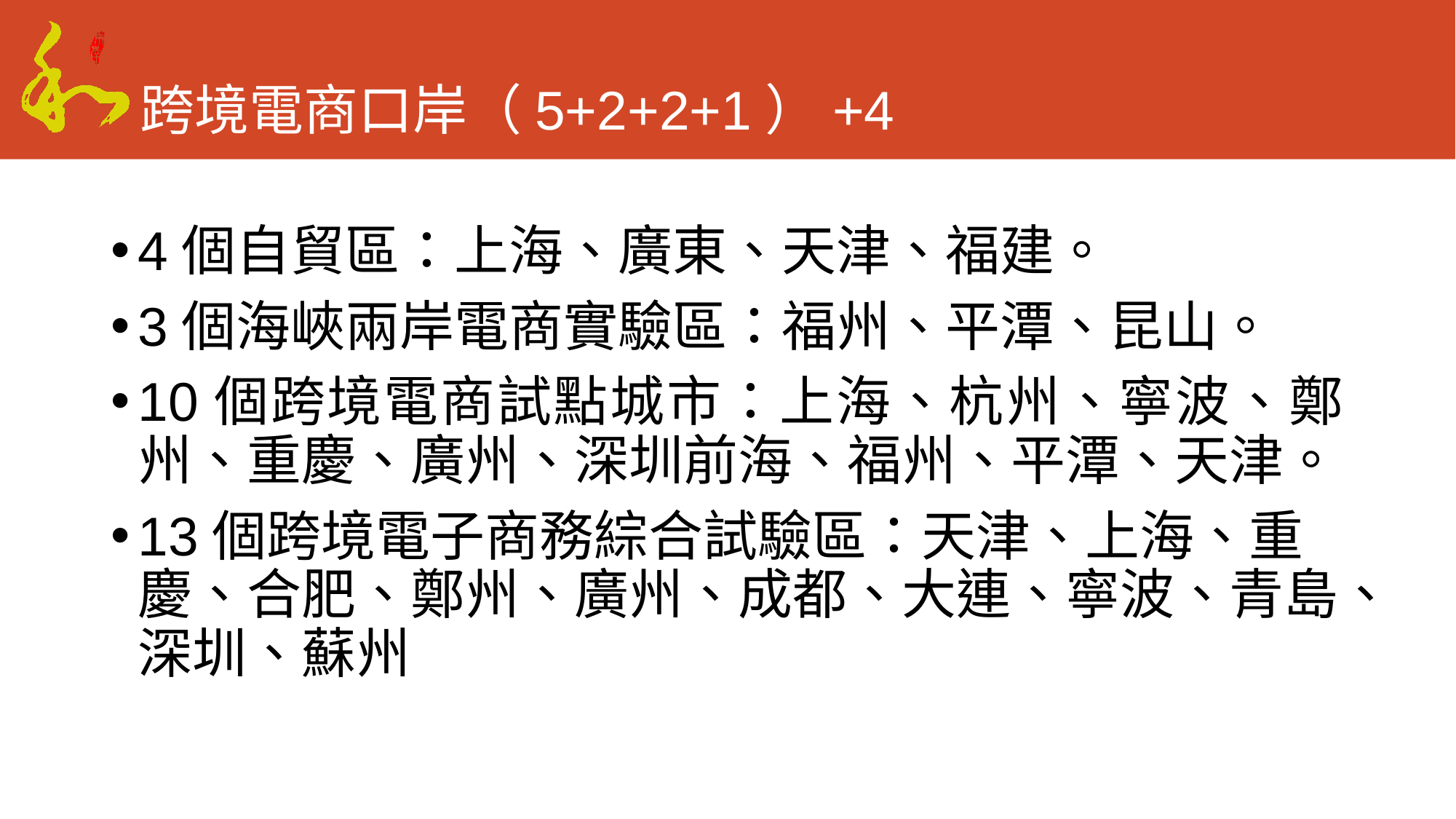

# 跨境電商口岸（5+2+2+1）+4
4個自貿區：上海、廣東、天津、福建。
3個海峽兩岸電商實驗區：福州、平潭、昆山。
10個跨境電商試點城市：上海、杭州、寧波、鄭州、重慶、廣州、深圳前海、福州、平潭、天津。
13個跨境電子商務綜合試驗區：天津、上海、重慶、合肥、鄭州、廣州、成都、大連、寧波、青島、深圳、蘇州